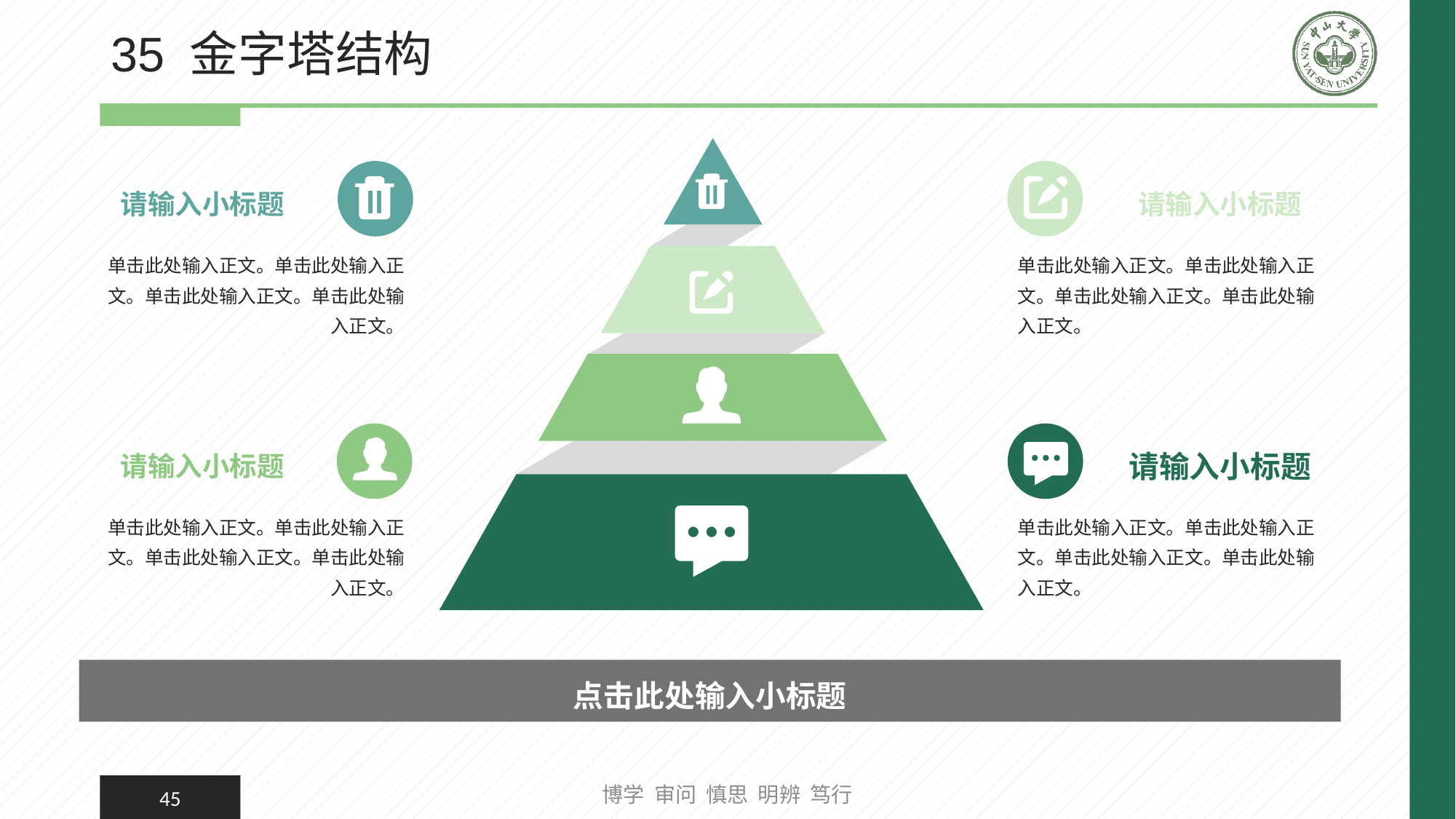

# 35 金字塔结构
请输入小标题
请输入小标题

单击此处输入正文。单击此处输入正文。单击此处输入正文。单击此处输入正文。
单击此处输入正文。单击此处输入正文。单击此处输入正文。单击此处输入正文。

请输入小标题
请输入小标题

单击此处输入正文。单击此处输入正文。单击此处输入正文。单击此处输入正文。

单击此处输入正文。单击此处输入正文。单击此处输入正文。单击此处输入正文。

点击此处输入小标题
博学  审问  慎思  明辨  笃行
45